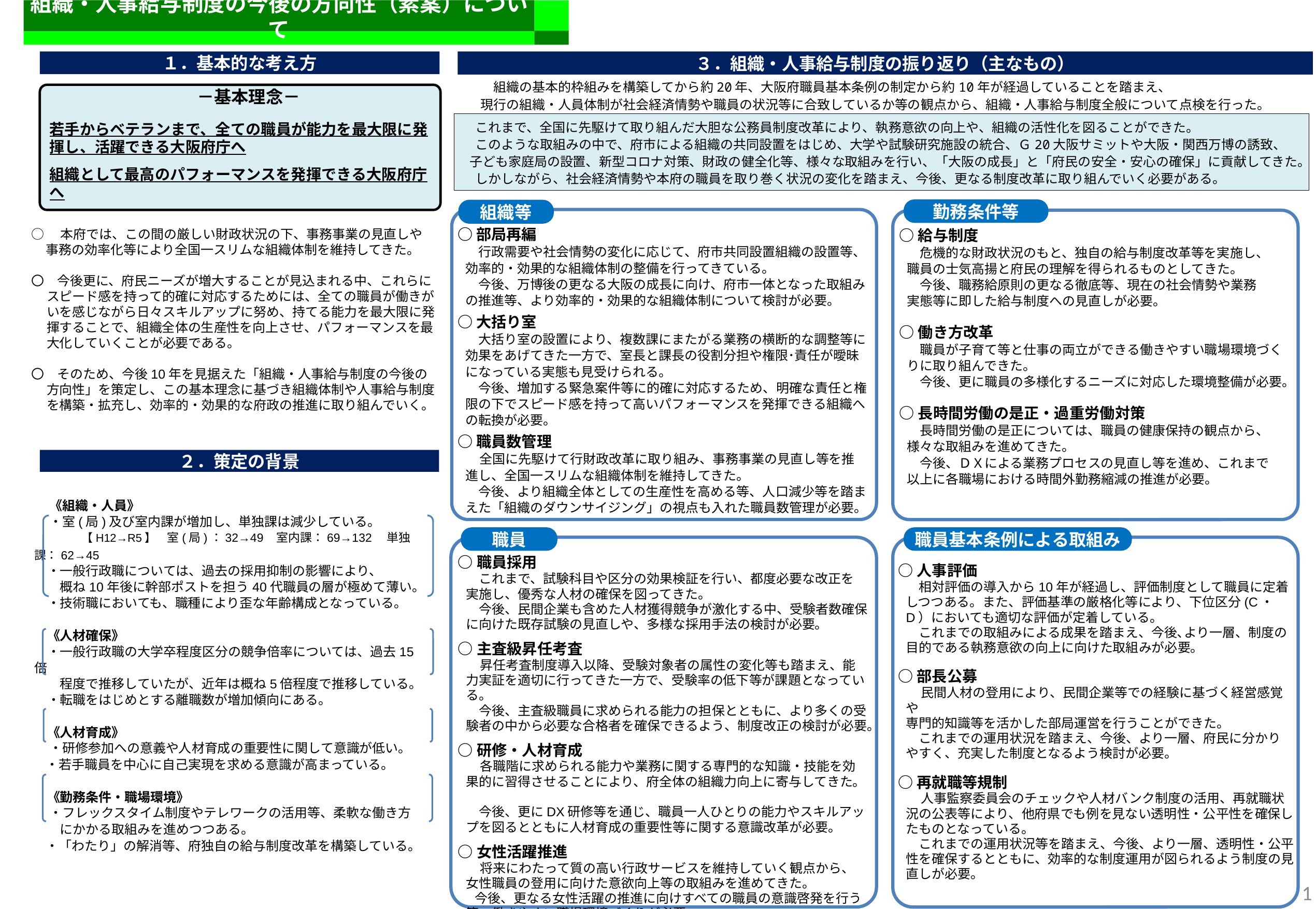

組織・人事給与制度の今後の方向性（素案）について

１．基本的な考え方
３．組織・人事給与制度の振り返り（主なもの）
　組織の基本的枠組みを構築してから約20年、大阪府職員基本条例の制定から約10年が経過していることを踏まえ、
現行の組織・人員体制が社会経済情勢や職員の状況等に合致しているか等の観点から、組織・人事給与制度全般について点検を行った。
　－基本理念－

若手からベテランまで、全ての職員が能力を最大限に発揮し、活躍できる大阪府庁へ

組織として最高のパフォーマンスを発揮できる大阪府庁へ
 これまで、全国に先駆けて取り組んだ大胆な公務員制度改革により、執務意欲の向上や、組織の活性化を図ることができた。
 このような取組みの中で、府市による組織の共同設置をはじめ、大学や試験研究施設の統合、Ｇ20大阪サミットや大阪・関西万博の誘致、
子ども家庭局の設置、新型コロナ対策、財政の健全化等、様々な取組みを行い、「大阪の成長」と「府民の安全・安心の確保」に貢献してきた。
 しかしながら、社会経済情勢や本府の職員を取り巻く状況の変化を踏まえ、今後、更なる制度改革に取り組んでいく必要がある。

勤務条件等
組織等

○　本府では、この間の厳しい財政状況の下、事務事業の見直しや
    事務の効率化等により全国一スリムな組織体制を維持してきた。

〇　今後更に、府民ニーズが増大することが見込まれる中、これらにスピード感を持って的確に対応するためには、全ての職員が働きがいを感じながら日々スキルアップに努め、持てる能力を最大限に発揮することで、組織全体の生産性を向上させ、パフォーマンスを最大化していくことが必要である。

〇　そのため、今後10年を見据えた「組織・人事給与制度の今後の方向性」を策定し、この基本理念に基づき組織体制や人事給与制度を構築・拡充し、効率的・効果的な府政の推進に取り組んでいく。

○部局再編
　行政需要や社会情勢の変化に応じて、府市共同設置組織の設置等、
効率的・効果的な組織体制の整備を行ってきている。
　今後、万博後の更なる大阪の成長に向け、府市一体となった取組みの推進等、より効率的・効果的な組織体制について検討が必要。

○大括り室
　大括り室の設置により、複数課にまたがる業務の横断的な調整等に効果をあげてきた一方で、室長と課長の役割分担や権限･責任が曖昧になっている実態も見受けられる。
　今後、増加する緊急案件等に的確に対応するため、明確な責任と権限の下でスピード感を持って高いパフォーマンスを発揮できる組織への転換が必要。

○職員数管理
　全国に先駆けて行財政改革に取り組み、事務事業の見直し等を推進し、全国一スリムな組織体制を維持してきた。
　今後、より組織全体としての生産性を高める等、人口減少等を踏まえた「組織のダウンサイジング」の視点も入れた職員数管理が必要。
○給与制度
　危機的な財政状況のもと、独自の給与制度改革等を実施し、
職員の士気高揚と府民の理解を得られるものとしてきた。
　今後、職務給原則の更なる徹底等、現在の社会情勢や業務
実態等に即した給与制度への見直しが必要。

○働き方改革
　職員が子育て等と仕事の両立ができる働きやすい職場環境づくりに取り組んできた。
　今後、更に職員の多様化するニーズに対応した環境整備が必要。

○長時間労働の是正・過重労働対策
　長時間労働の是正については、職員の健康保持の観点から、
様々な取組みを進めてきた。
　今後、ＤＸによる業務プロセスの見直し等を進め、これまで
以上に各職場における時間外勤務縮減の推進が必要。
２．策定の背景

　《組織・人員》
　・室(局)及び室内課が増加し、単独課は減少している。
　　　【H12→R5】　室(局)：32→49   室内課：69→132　単独課：62→45
　・一般行政職については、過去の採用抑制の影響により、
　　概ね10年後に幹部ポストを担う40代職員の層が極めて薄い。
　・技術職においても、職種により歪な年齢構成となっている。

　《人材確保》
　・一般行政職の大学卒程度区分の競争倍率については、過去15倍
　　程度で推移していたが、近年は概ね5倍程度で推移している。
　・転職をはじめとする離職数が増加傾向にある。

　《人材育成》
　・研修参加への意義や人材育成の重要性に関して意識が低い。
   ・若手職員を中心に自己実現を求める意識が高まっている。

　《勤務条件・職場環境》
　・フレックスタイム制度やテレワークの活用等、柔軟な働き方
　　にかかる取組みを進めつつある。
   ・「わたり」の解消等、府独自の給与制度改革を構築している。

職員
職員基本条例による取組み

○職員採用
　これまで、試験科目や区分の効果検証を行い、都度必要な改正を
実施し、優秀な人材の確保を図ってきた。
　今後、民間企業も含めた人材獲得競争が激化する中、受験者数確保に向けた既存試験の見直しや、多様な採用手法の検討が必要。

○主査級昇任考査
　昇任考査制度導入以降、受験対象者の属性の変化等も踏まえ、能力実証を適切に行ってきた一方で、受験率の低下等が課題となっている。
　今後、主査級職員に求められる能力の担保とともに、より多くの受験者の中から必要な合格者を確保できるよう、制度改正の検討が必要。

○研修・人材育成
　各職階に求められる能力や業務に関する専門的な知識・技能を効果的に習得させることにより、府全体の組織力向上に寄与してきた。
　今後、更にDX研修等を通じ、職員一人ひとりの能力やスキルアップを図るとともに人材育成の重要性等に関する意識改革が必要。

○女性活躍推進
　将来にわたって質の高い行政サービスを維持していく観点から、
女性職員の登用に向けた意欲向上等の取組みを進めてきた。
  今後、更なる女性活躍の推進に向けすべての職員の意識啓発を行う等、働きやすい職場環境づくりが必要。
○人事評価
　相対評価の導入から10年が経過し、評価制度として職員に定着
しつつある。また、評価基準の厳格化等により、下位区分(C・D）においても適切な評価が定着している。
　これまでの取組みによる成果を踏まえ、今後､より一層、制度の
目的である執務意欲の向上に向けた取組みが必要。

○部長公募
　民間人材の登用により、民間企業等での経験に基づく経営感覚や
専門的知識等を活かした部局運営を行うことができた。
　これまでの運用状況を踏まえ、今後、より一層、府民に分かり
やすく、充実した制度となるよう検討が必要。

○再就職等規制
　人事監察委員会のチェックや人材バンク制度の活用、再就職状況の公表等により、他府県でも例を見ない透明性・公平性を確保したものとなっている。
　これまでの運用状況等を踏まえ、今後、より一層、透明性・公平性を確保するとともに、効率的な制度運用が図られるよう制度の見直しが必要。

1